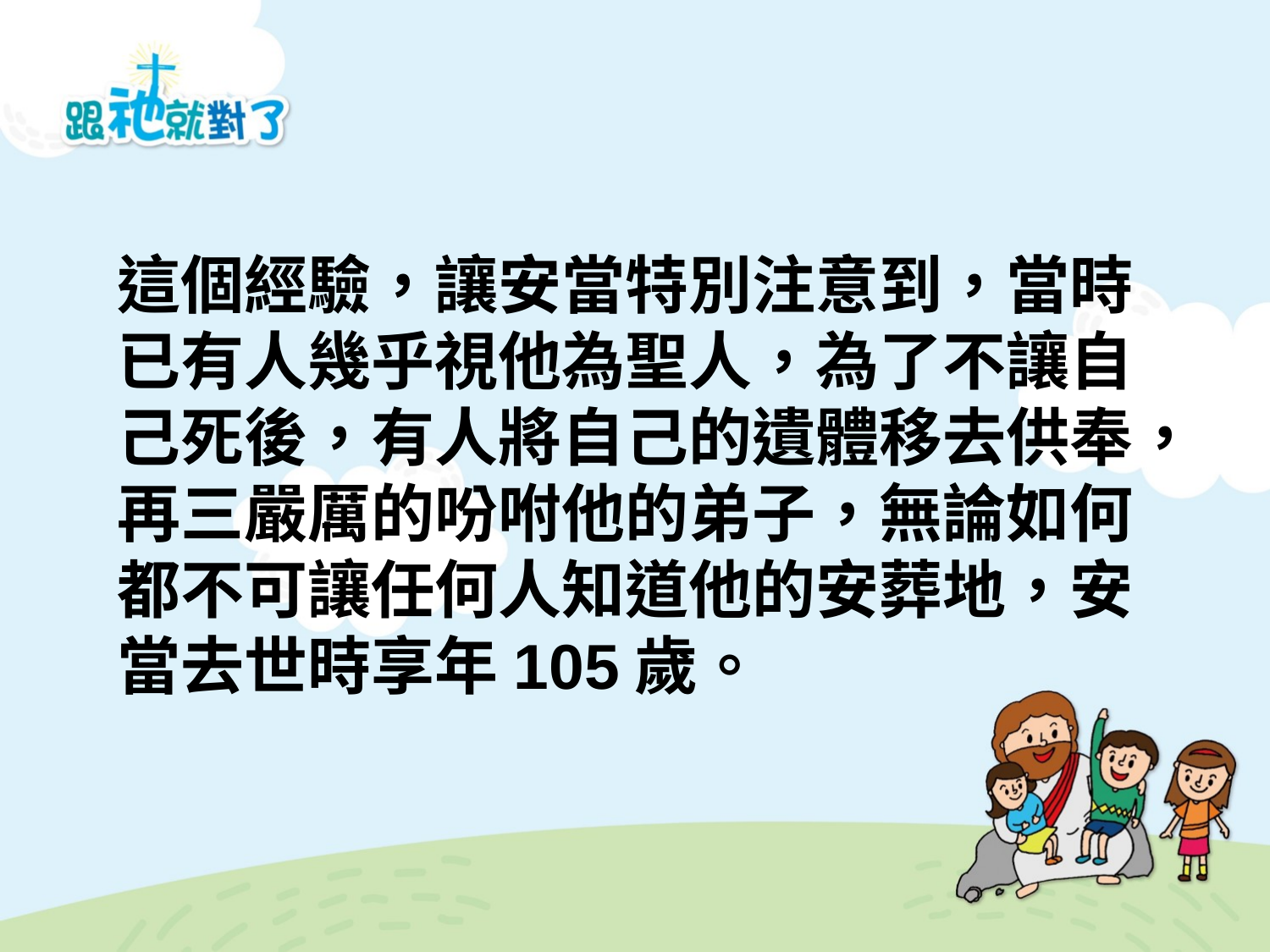

這個經驗，讓安當特別注意到，當時已有人幾乎視他為聖人，為了不讓自己死後，有人將自己的遺體移去供奉，再三嚴厲的吩咐他的弟子，無論如何都不可讓任何人知道他的安葬地，安當去世時享年105歲。